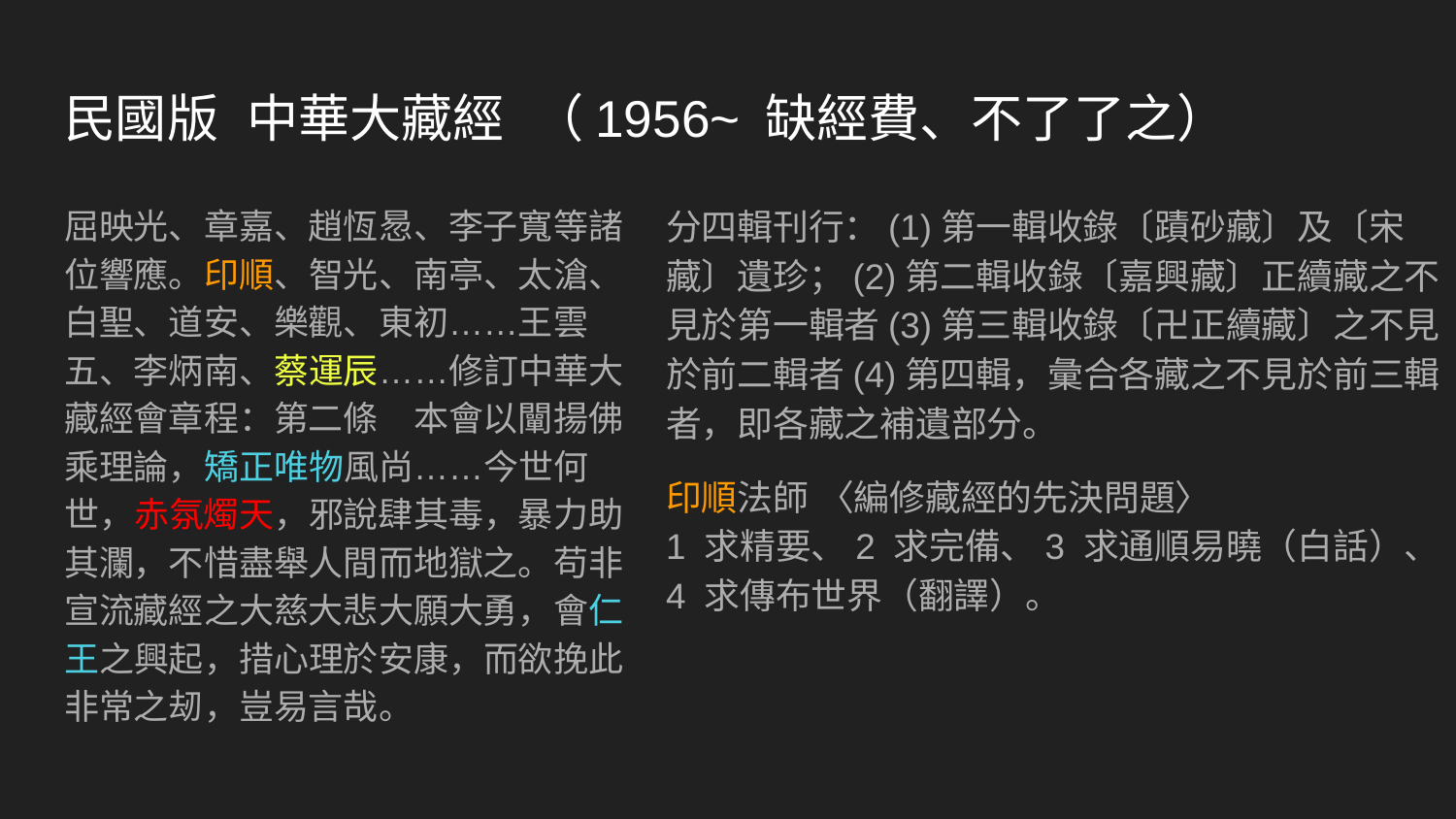

# 民國版  中華大藏經  （1956~ 缺經費、不了了之）
屈映光、章嘉、趙恆惖、李子寬等諸位響應。印順、智光、南亭、太滄、白聖、道安、樂觀、東初……王雲五、李炳南、蔡運辰……修訂中華大藏經會章程：第二條　本會以闡揚佛乘理論，矯正唯物風尚……今世何世，赤氛燭天，邪說肆其毒，暴力助其瀾，不惜盡舉人間而地獄之。苟非宣流藏經之大慈大悲大願大勇，會仁王之興起，措心理於安康，而欲挽此非常之刼，豈易言哉。
分四輯刊行：(1)第一輯收錄〔蹟砂藏〕及〔宋藏〕遺珍；(2)第二輯收錄〔嘉興藏〕正續藏之不見於第一輯者(3)第三輯收錄〔卍正續藏〕之不見於前二輯者(4)第四輯，彙合各藏之不見於前三輯者，即各藏之補遺部分。
印順法師 〈編修藏經的先決問題〉
1 求精要、2 求完備、3 求通順易曉（白話）、4 求傳布世界（翻譯）。